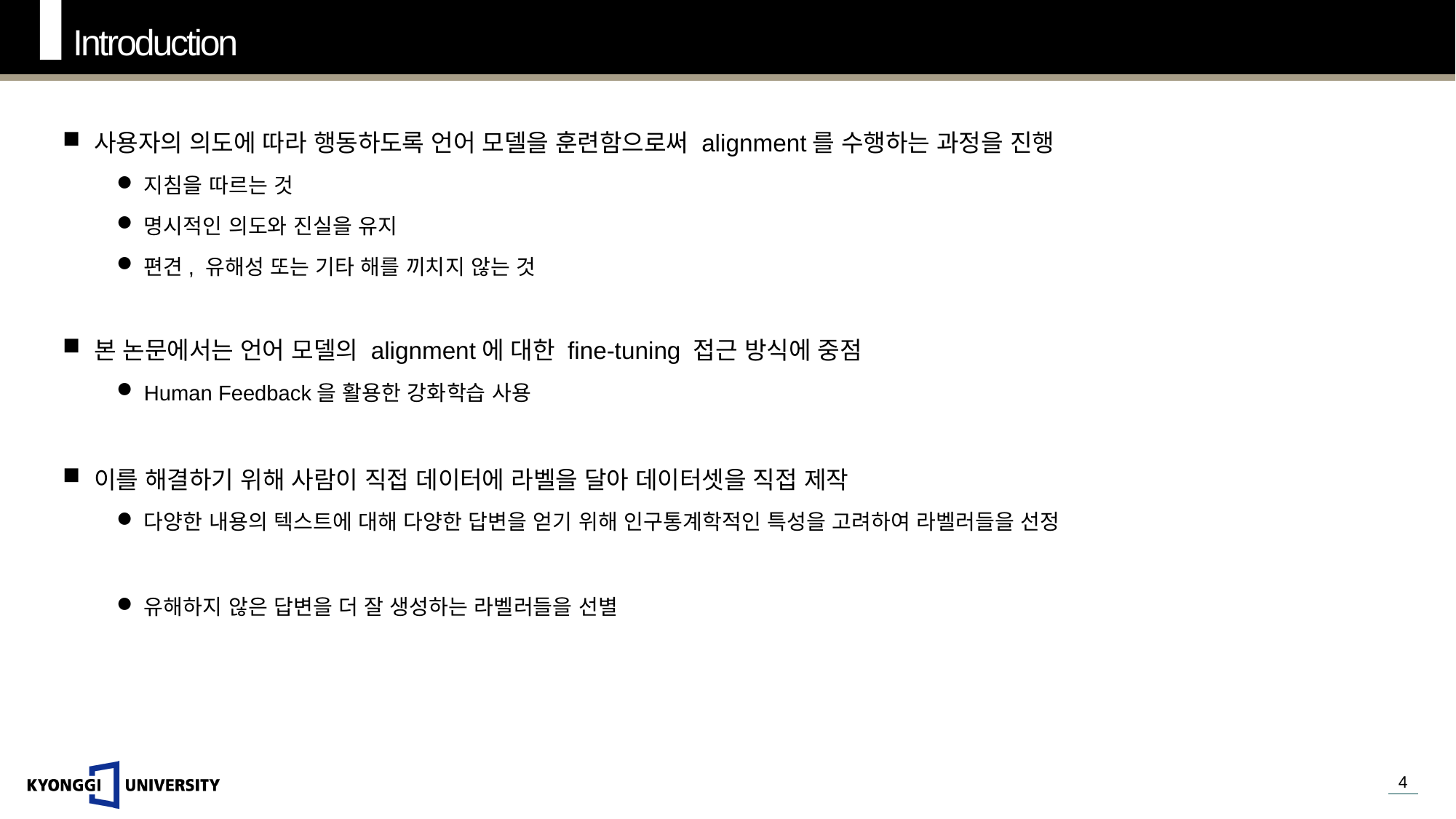

Introduction
사용자의 의도에 따라 행동하도록 언어 모델을 훈련함으로써 alignment를 수행하는 과정을 진행
지침을 따르는 것
명시적인 의도와 진실을 유지
편견, 유해성 또는 기타 해를 끼치지 않는 것

본 논문에서는 언어 모델의 alignment에 대한 fine-tuning 접근 방식에 중점
Human Feedback을 활용한 강화학습 사용

이를 해결하기 위해 사람이 직접 데이터에 라벨을 달아 데이터셋을 직접 제작
다양한 내용의 텍스트에 대해 다양한 답변을 얻기 위해 인구통계학적인 특성을 고려하여 라벨러들을 선정

유해하지 않은 답변을 더 잘 생성하는 라벨러들을 선별